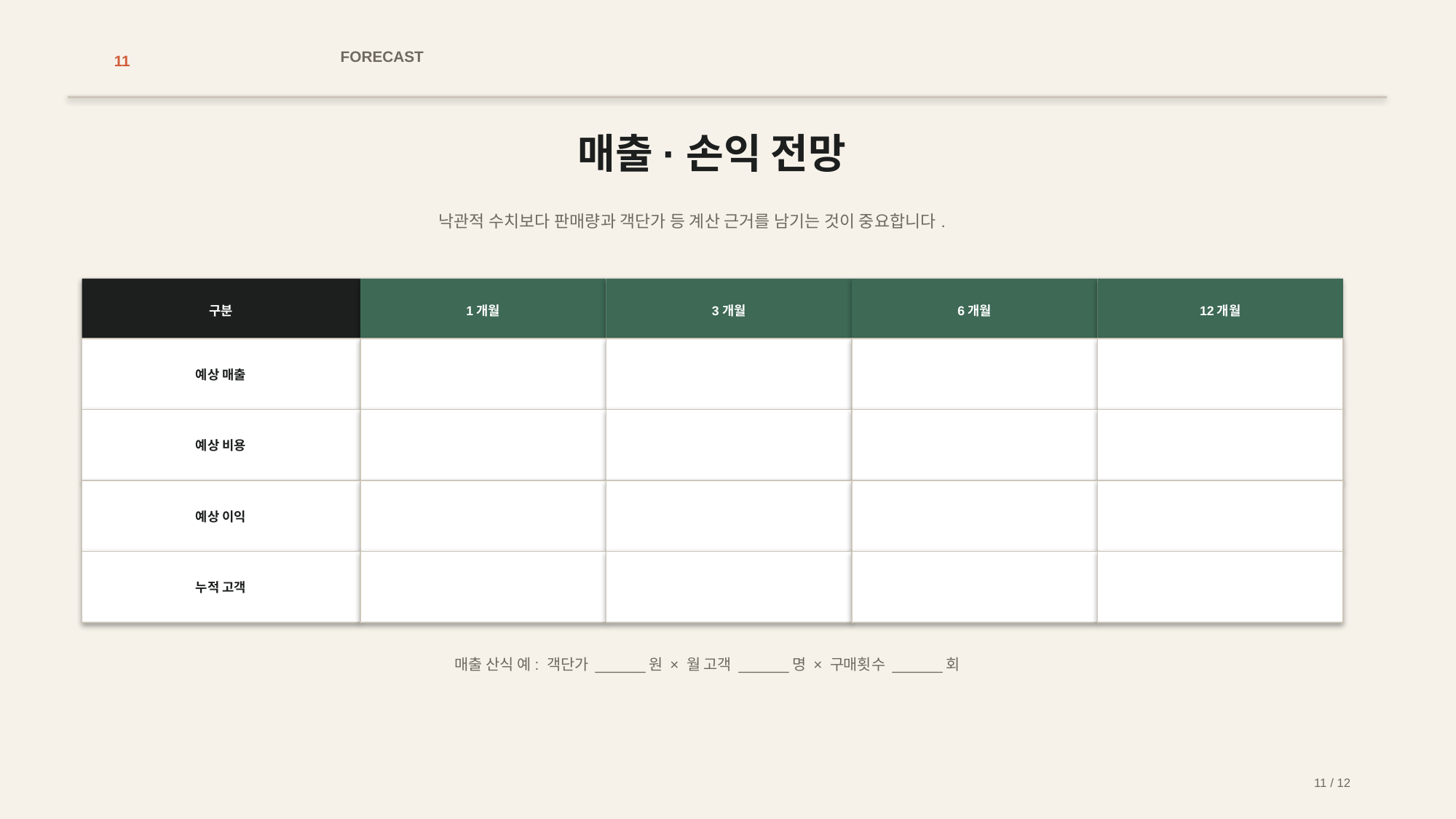

FORECAST
11

매출·손익 전망
낙관적 수치보다 판매량과 객단가 등 계산 근거를 남기는 것이 중요합니다.

구분
1개월
3개월
6개월
12개월

예상 매출

예상 비용

예상 이익

누적 고객
매출 산식 예: 객단가 ______원 × 월 고객 ______명 × 구매횟수 ______회
11 / 12